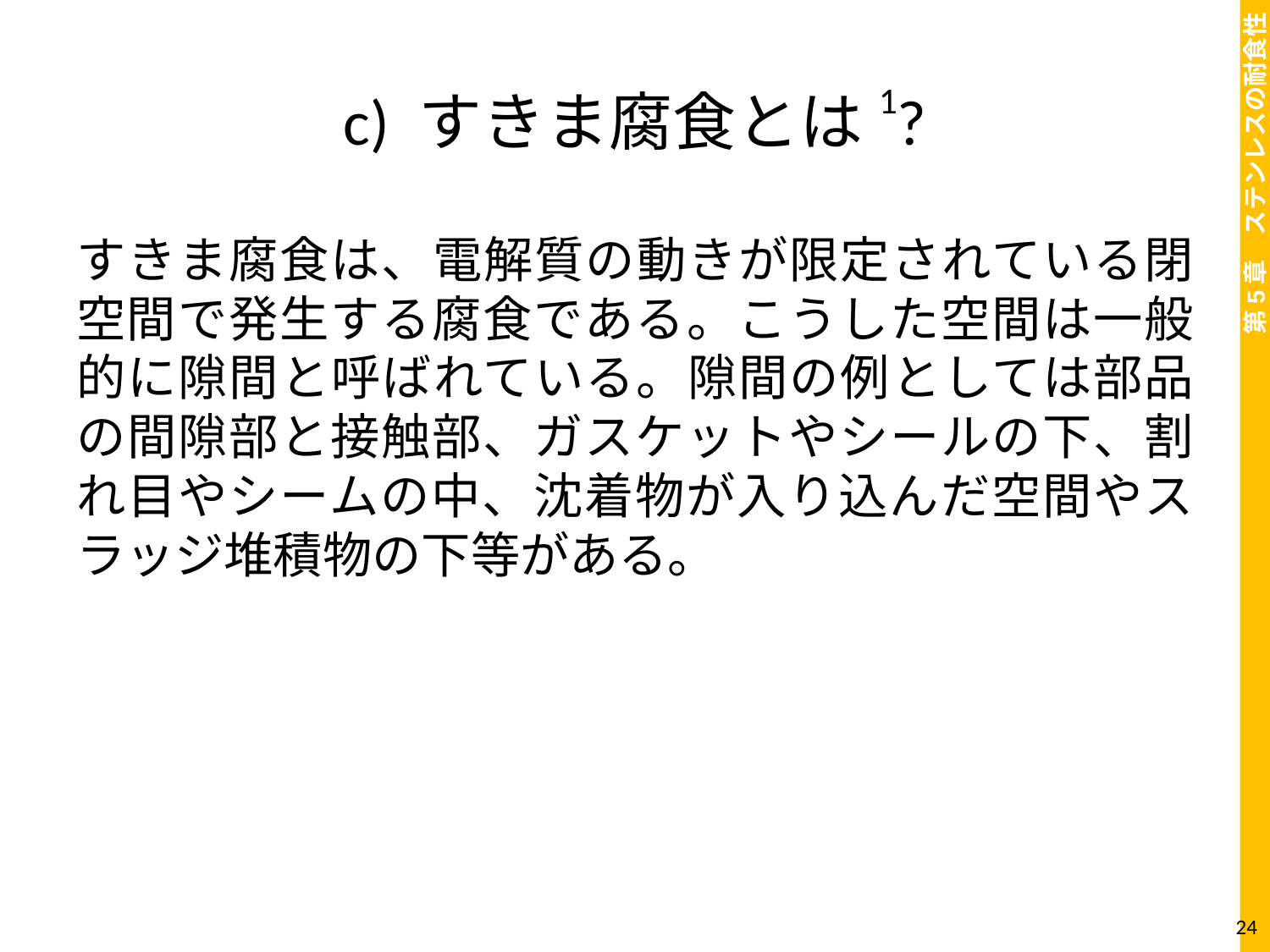

# c) すきま腐食とは1?
すきま腐食は、電解質の動きが限定されている閉空間で発生する腐食である。こうした空間は一般的に隙間と呼ばれている。隙間の例としては部品の間隙部と接触部、ガスケットやシールの下、割れ目やシームの中、沈着物が入り込んだ空間やスラッジ堆積物の下等がある。
24